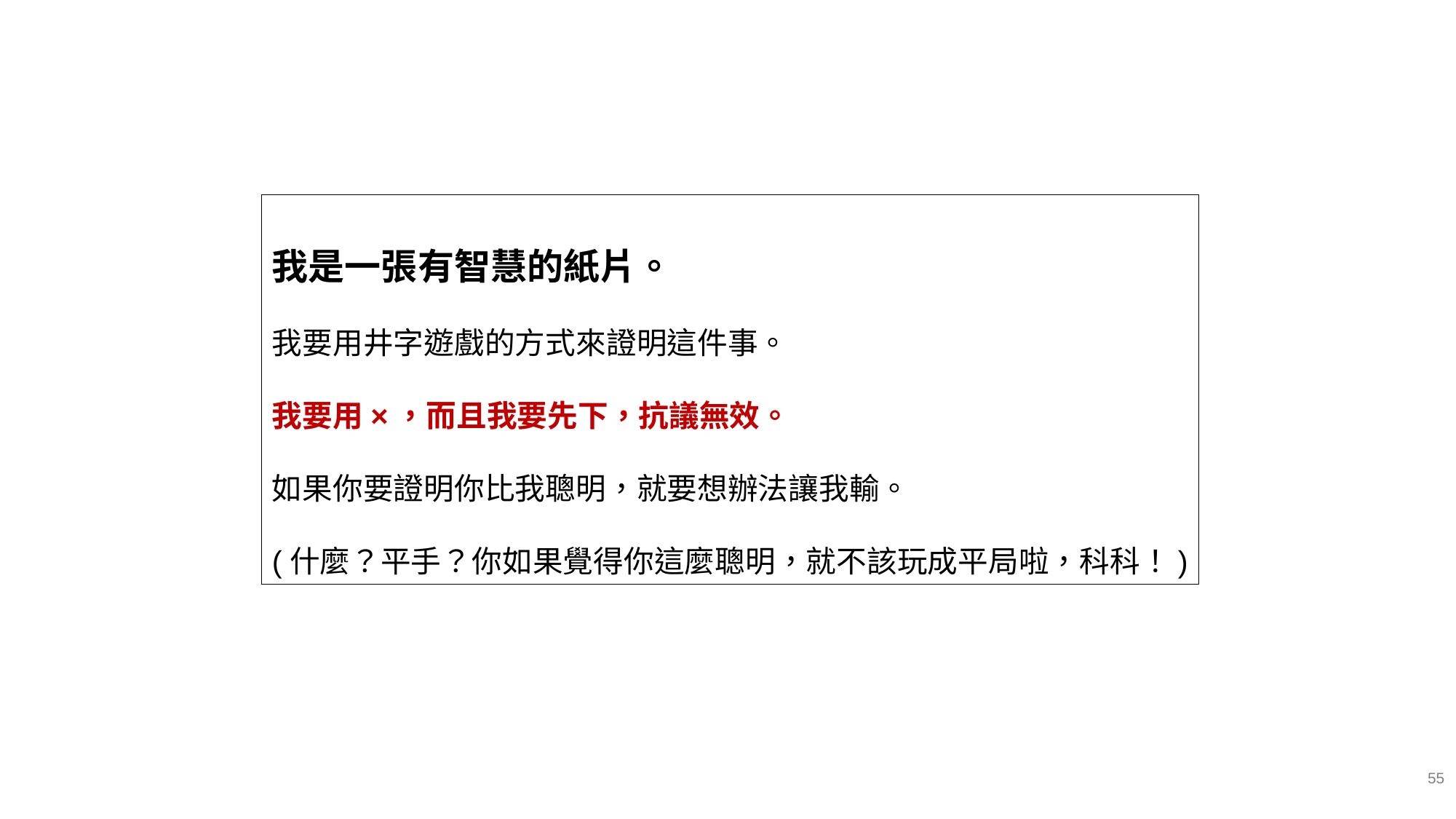

我是一張有智慧的紙片。
我要用井字遊戲的方式來證明這件事。
我要用×，而且我要先下，抗議無效。
如果你要證明你比我聰明，就要想辦法讓我輸。
(什麼？平手？你如果覺得你這麼聰明，就不該玩成平局啦，科科！)
55